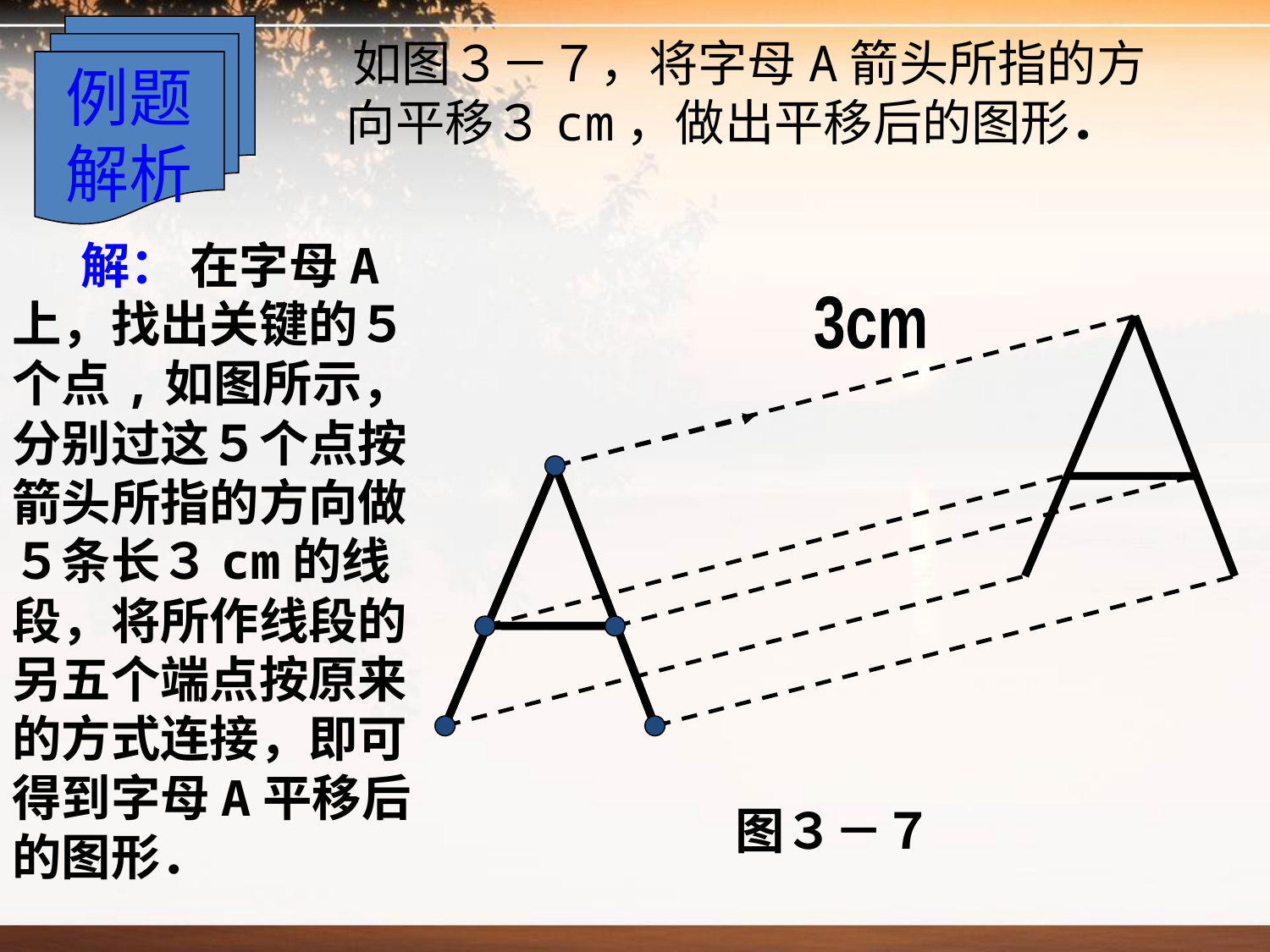

例题解析
　     如图３－７，将字母A箭头所指的方
　　向平移３cm，做出平移后的图形．
     解： 在字母A上，找出关键的５个点,如图所示，分别过这５个点按箭头所指的方向做５条长３cm的线段，将所作线段的另五个端点按原来的方式连接，即可得到字母A平移后的图形．
3cm

图３－７